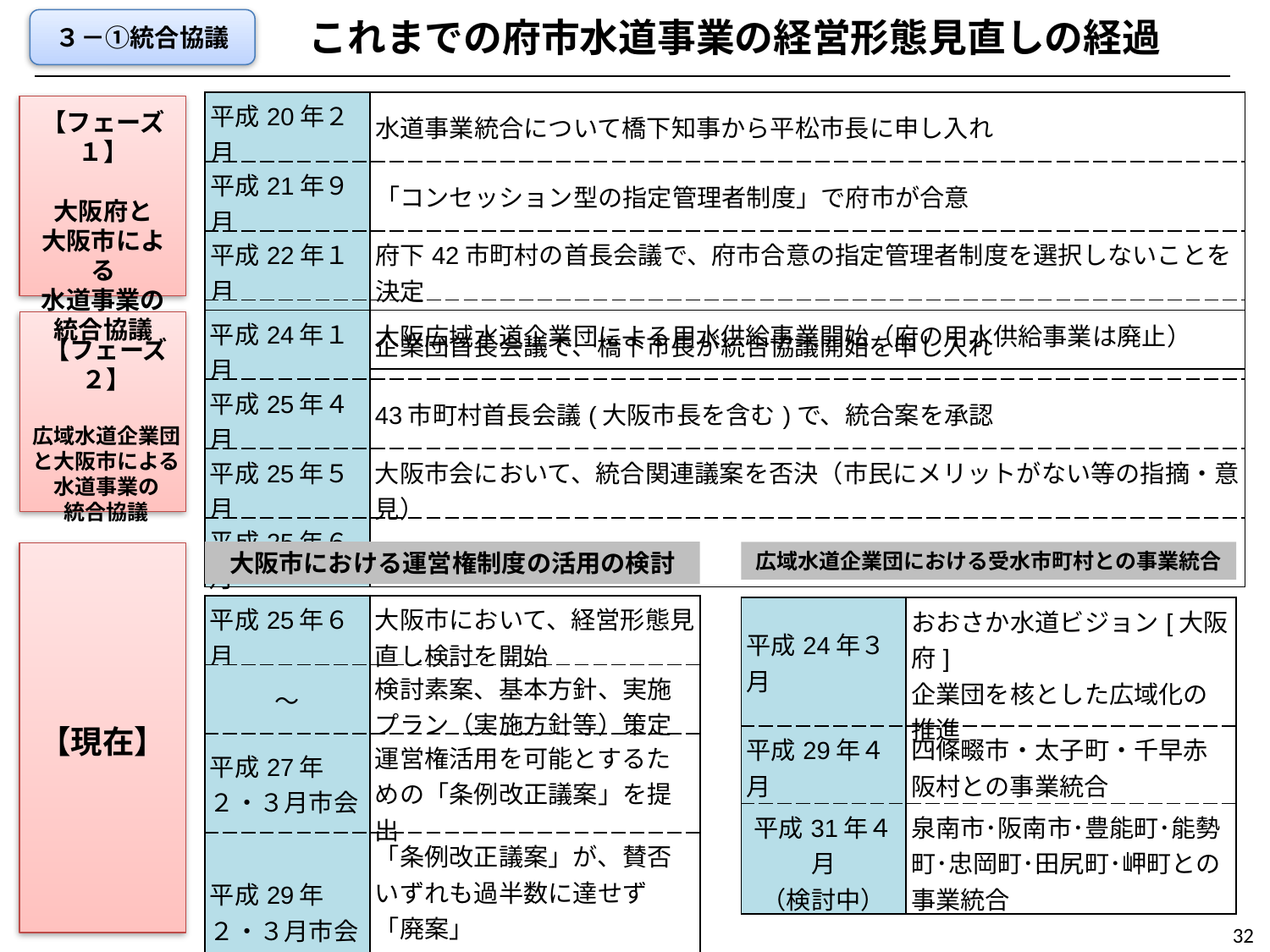

これまでの府市水道事業の経営形態見直しの経過
３－①統合協議
| 平成20年２月 | 水道事業統合について橋下知事から平松市長に申し入れ |
| --- | --- |
| 平成21年９月 | 「コンセッション型の指定管理者制度」で府市が合意 |
| 平成22年１月 | 府下42市町村の首長会議で、府市合意の指定管理者制度を選択しないことを決定 |
| 平成23年４月 | 大阪広域水道企業団による用水供給事業開始（府の用水供給事業は廃止） |

【フェーズ１】

大阪府と
大阪市による
水道事業の
統合協議
| 平成24年１月 | 企業団首長会議で、橋下市長が統合協議開始を申し入れ |
| --- | --- |
| 平成25年４月 | 43市町村首長会議(大阪市長を含む)で、統合案を承認 |
| 平成25年５月 | 大阪市会において、統合関連議案を否決（市民にメリットがない等の指摘・意見） |
| 平成25年６月 | 統合協議を一旦中止 |

【フェーズ２】

広域水道企業団と大阪市による
水道事業の
統合協議
大阪市における運営権制度の活用の検討
広域水道企業団における受水市町村との事業統合

| 平成25年６月 | 大阪市において、経営形態見直し検討を開始 |
| --- | --- |
| ～ | 検討素案、基本方針、実施プラン（実施方針等）策定 |
| 平成27年 ２・３月市会 | 運営権活用を可能とするための「条例改正議案」を提出 |
| 平成29年 ２・３月市会 | 「条例改正議案」が、賛否いずれも過半数に達せず「廃案」 （公共性の担保への懸念等の指摘・意見） |
| 平成24年３月 | おおさか水道ビジョン[大阪府] 企業団を核とした広域化の推進 |
| --- | --- |
| 平成29年４月 | 四條畷市・太子町・千早赤阪村との事業統合 |
| 平成31年４月 （検討中） | 泉南市･阪南市･豊能町･能勢町･忠岡町･田尻町･岬町との事業統合 |
【現在】
32